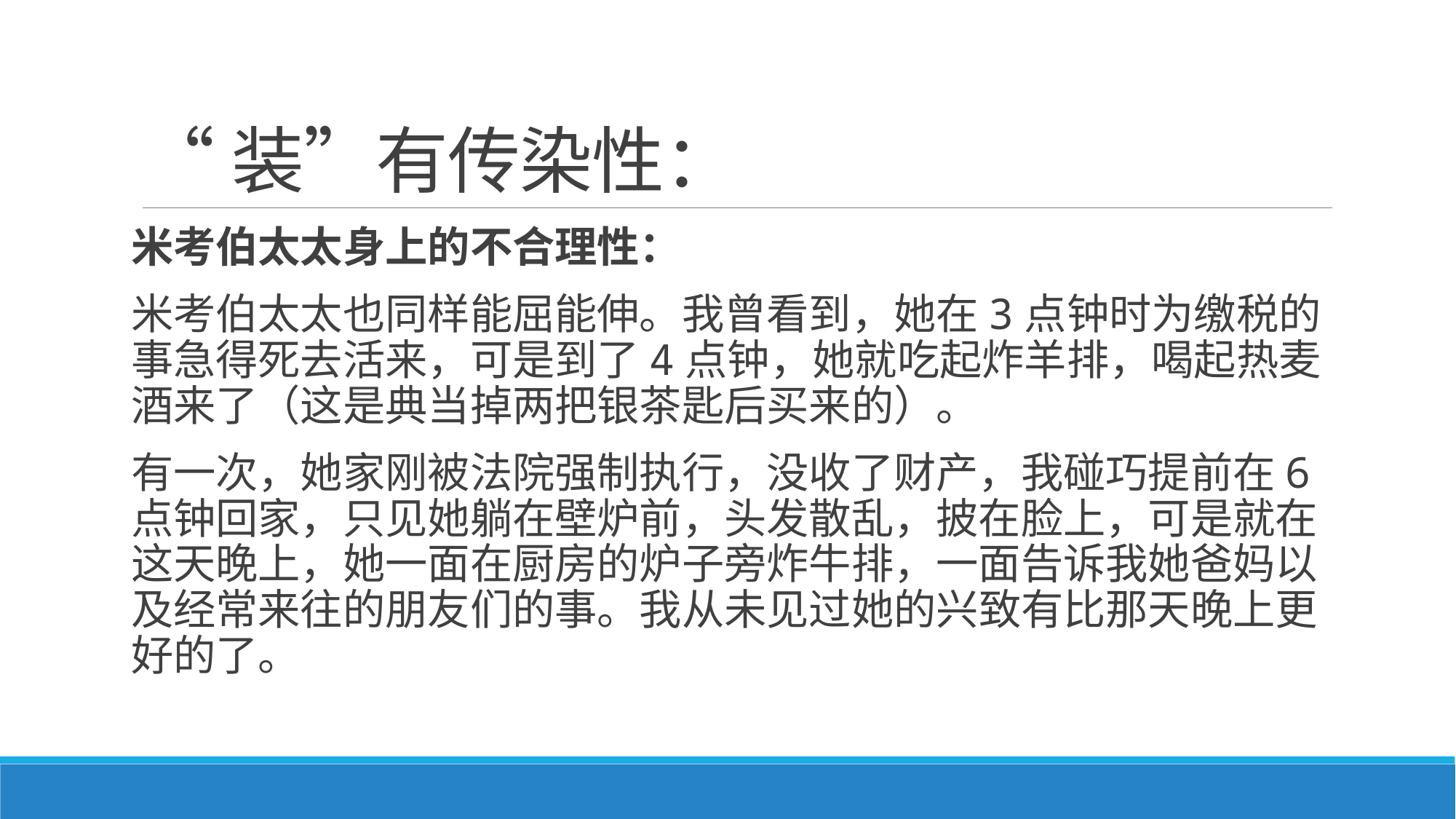

# “装”有传染性：
米考伯太太身上的不合理性：
米考伯太太也同样能屈能伸。我曾看到，她在3点钟时为缴税的事急得死去活来，可是到了4点钟，她就吃起炸羊排，喝起热麦酒来了（这是典当掉两把银茶匙后买来的）。
有一次，她家刚被法院强制执行，没收了财产，我碰巧提前在6点钟回家，只见她躺在壁炉前，头发散乱，披在脸上，可是就在这天晚上，她一面在厨房的炉子旁炸牛排，一面告诉我她爸妈以及经常来往的朋友们的事。我从未见过她的兴致有比那天晚上更好的了。